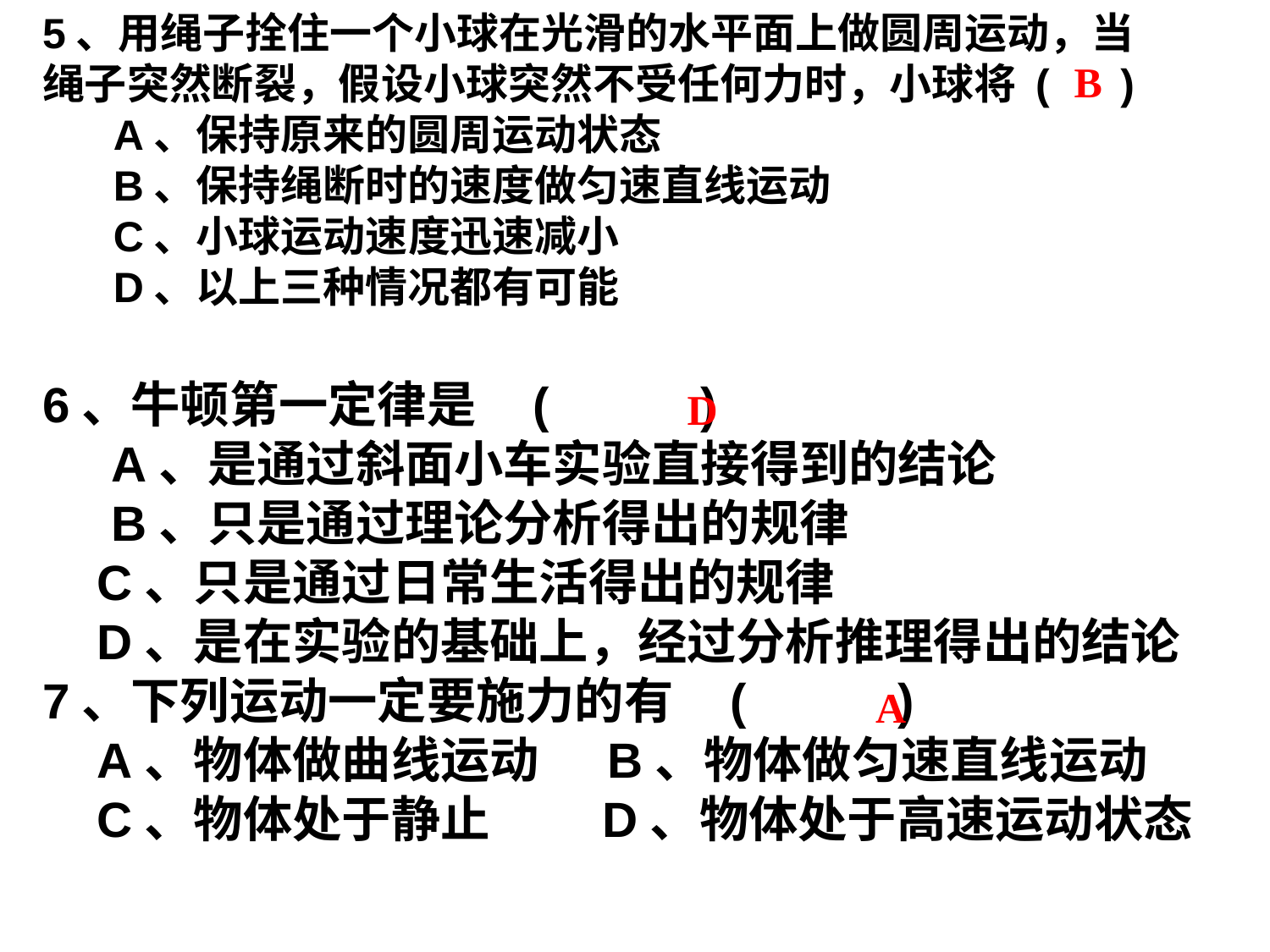

5、用绳子拴住一个小球在光滑的水平面上做圆周运动，当绳子突然断裂，假设小球突然不受任何力时，小球将 (      )
      A、保持原来的圆周运动状态
      B、保持绳断时的速度做匀速直线运动
      C、小球运动速度迅速减小
      D、以上三种情况都有可能
B
6、牛顿第一定律是    (           )
     A、是通过斜面小车实验直接得到的结论
     B、只是通过理论分析得出的规律
    C、只是通过日常生活得出的规律
    D、是在实验的基础上，经过分析推理得出的结论
7、下列运动一定要施力的有    (           )
    A、物体做曲线运动     B、物体做匀速直线运动
    C、物体处于静止         D、物体处于高速运动状态
D
A